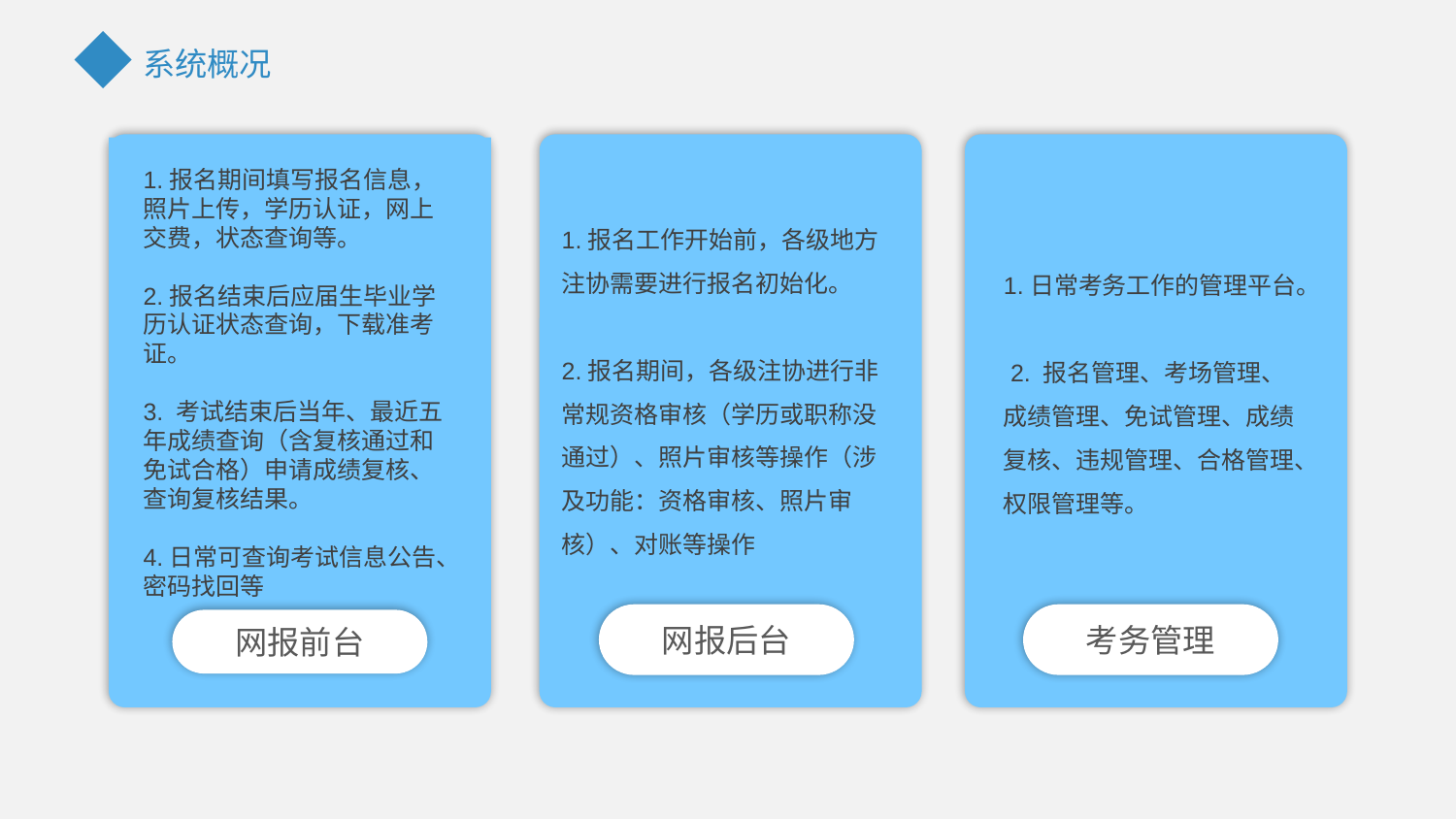

系统概况

网报前台

1.报名工作开始前，各级地方注协需要进行报名初始化。

2.报名期间，各级注协进行非常规资格审核（学历或职称没通过）、照片审核等操作（涉及功能：资格审核、照片审核）、对账等操作

1.日常考务工作的管理平台。

 2. 报名管理、考场管理、成绩管理、免试管理、成绩复核、违规管理、合格管理、权限管理等。
1.报名期间填写报名信息，照片上传，学历认证，网上交费，状态查询等。

2.报名结束后应届生毕业学历认证状态查询，下载准考证。

3. 考试结束后当年、最近五年成绩查询（含复核通过和免试合格）申请成绩复核、查询复核结果。

4.日常可查询考试信息公告、密码找回等
网报后台
考务管理